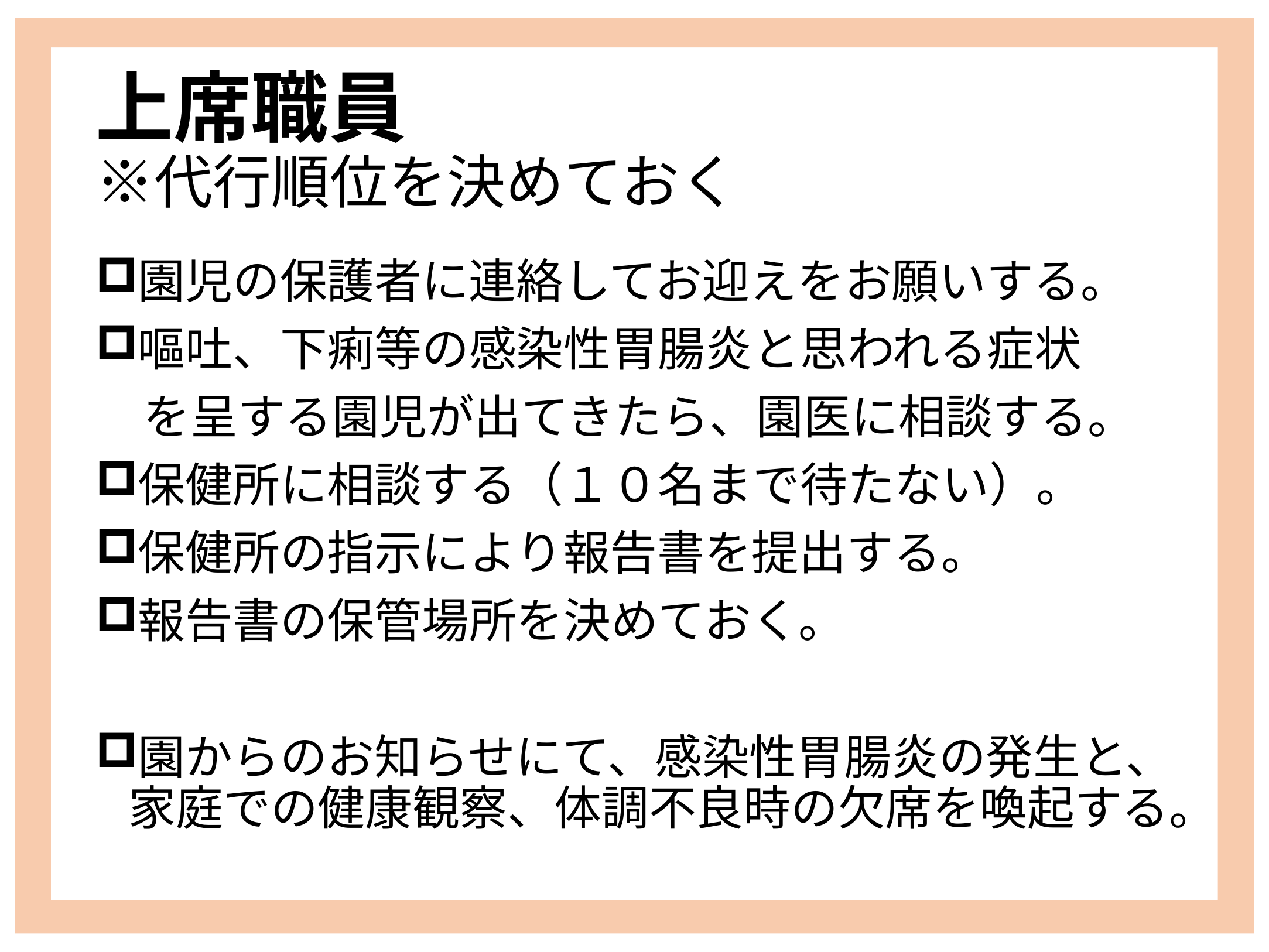

# 上席職員 ※代行順位を決めておく
園児の保護者に連絡してお迎えをお願いする。
嘔吐、下痢等の感染性胃腸炎と思われる症状
　を呈する園児が出てきたら、園医に相談する。
保健所に相談する（１０名まで待たない）。
保健所の指示により報告書を提出する。
報告書の保管場所を決めておく。

園からのお知らせにて、感染性胃腸炎の発生と、家庭での健康観察、体調不良時の欠席を喚起する。